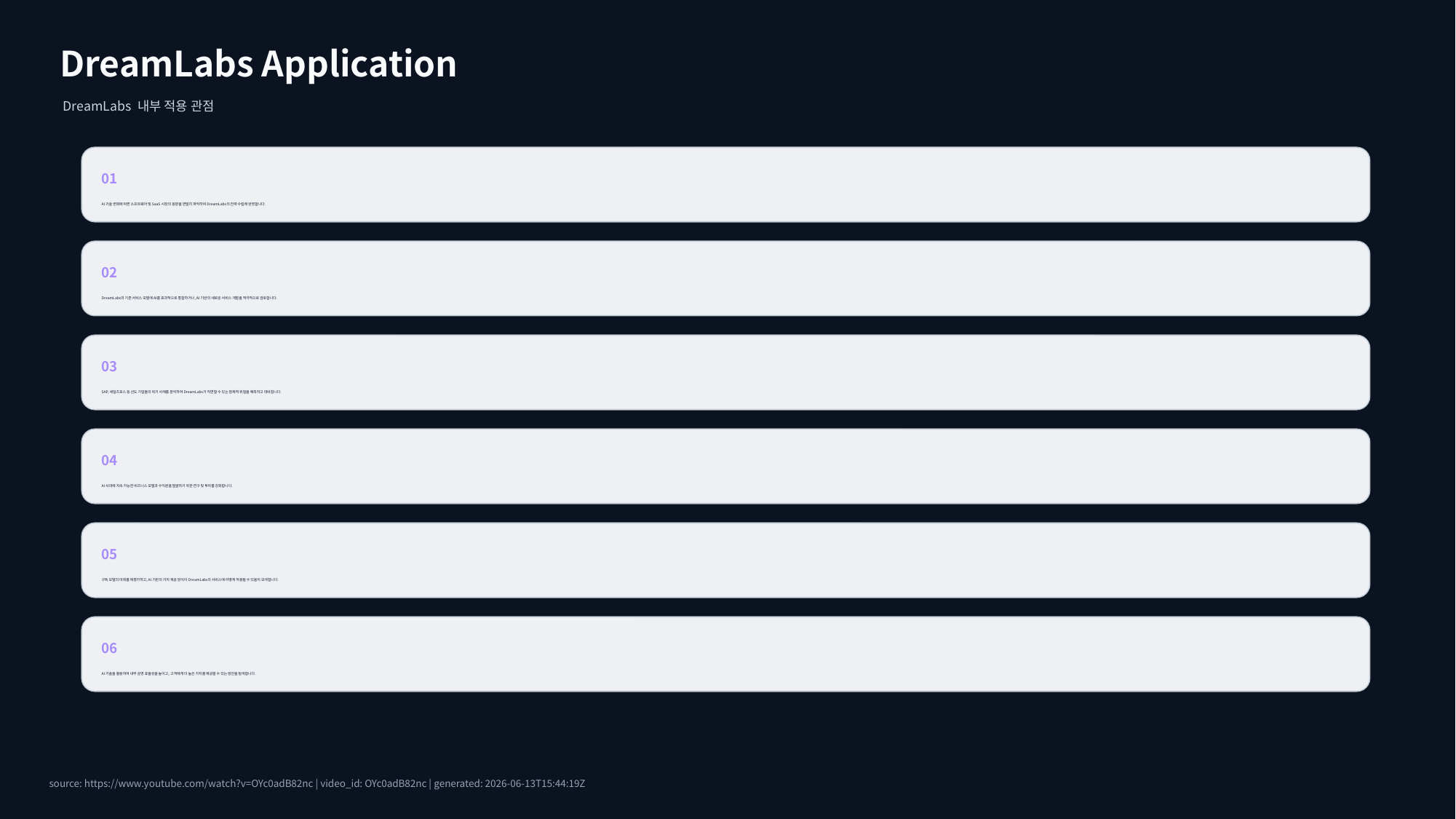

DreamLabs Application
DreamLabs 내부 적용 관점

01
AI 기술 변화에 따른 소프트웨어 및 SaaS 시장의 동향을 면밀히 파악하여 DreamLabs의 전략 수립에 반영합니다.

02
DreamLabs의 기존 서비스 모델에 AI를 효과적으로 통합하거나, AI 기반의 새로운 서비스 개발을 적극적으로 검토합니다.

03
SAP, 세일즈포스 등 선도 기업들의 위기 사례를 분석하여 DreamLabs가 직면할 수 있는 잠재적 위험을 예측하고 대비합니다.

04
AI 시대에 지속 가능한 비즈니스 모델과 수익원을 발굴하기 위한 연구 및 투자를 강화합니다.

05
구독 모델의 미래를 재평가하고, AI 기반의 가치 제공 방식이 DreamLabs의 서비스에 어떻게 적용될 수 있을지 모색합니다.

06
AI 기술을 활용하여 내부 운영 효율성을 높이고, 고객에게 더 높은 가치를 제공할 수 있는 방안을 탐색합니다.
source: https://www.youtube.com/watch?v=OYc0adB82nc | video_id: OYc0adB82nc | generated: 2026-06-13T15:44:19Z